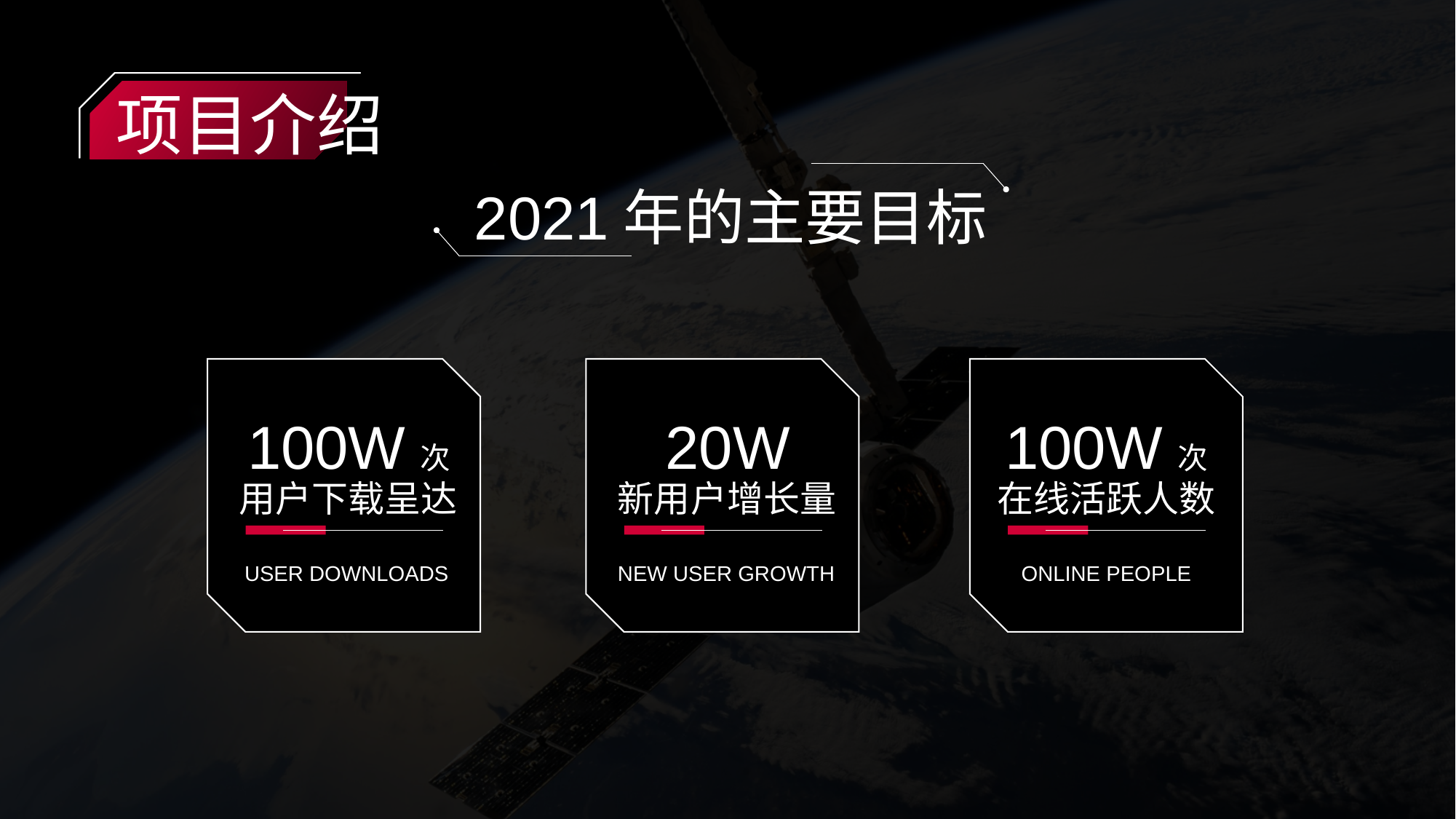

项目介绍

2021年的主要目标

100W次
20W
100W次
用户下载呈达
新用户增长量
在线活跃人数

USER DOWNLOADS
NEW USER GROWTH
ONLINE PEOPLE